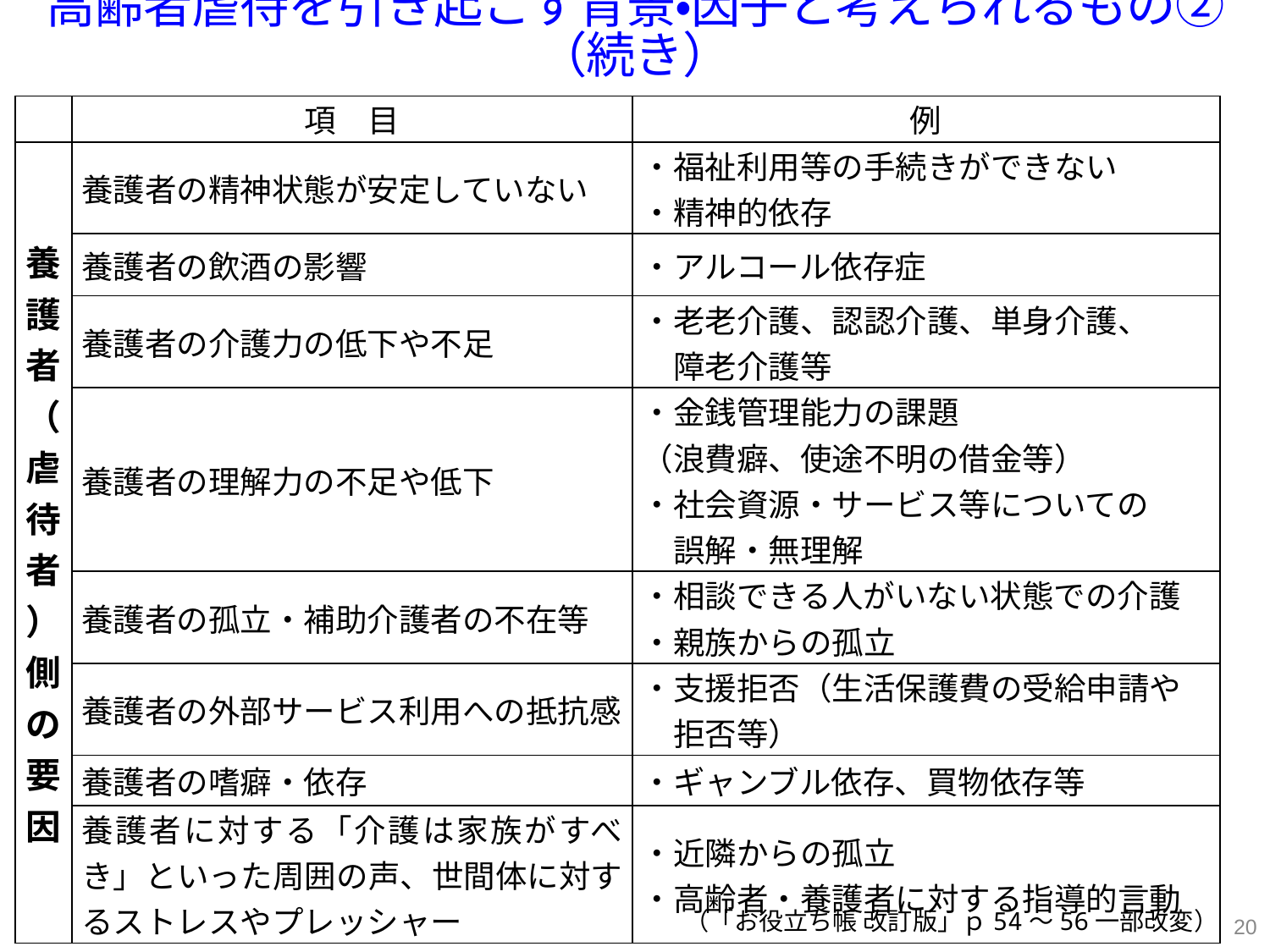

高齢者虐待を引き起こす背景・因子と考えられるもの②（続き）
|  | 項　目 | 例 |
| --- | --- | --- |
| 養護者（虐待者）側の要因 | 養護者の精神状態が安定していない | ・福祉利用等の手続きができない ・精神的依存 |
|  | 養護者の飲酒の影響 | ・アルコール依存症 |
|  | 養護者の介護力の低下や不足 | ・老老介護、認認介護、単身介護、 　障老介護等 |
|  | 養護者の理解力の不足や低下 | ・金銭管理能力の課題 （浪費癖、使途不明の借金等） ・社会資源・サービス等についての 　誤解・無理解 |
|  | 養護者の孤立・補助介護者の不在等 | ・相談できる人がいない状態での介護 ・親族からの孤立 |
|  | 養護者の外部サービス利用への抵抗感 | ・支援拒否（生活保護費の受給申請や 　拒否等） |
|  | 養護者の嗜癖・依存 | ・ギャンブル依存、買物依存等 |
|  | 養護者に対する「介護は家族がすべき」といった周囲の声、世間体に対するストレスやプレッシャー | ・近隣からの孤立 ・高齢者・養護者に対する指導的言動 |
（「お役立ち帳 改訂版」ｐ54～56一部改変）
20